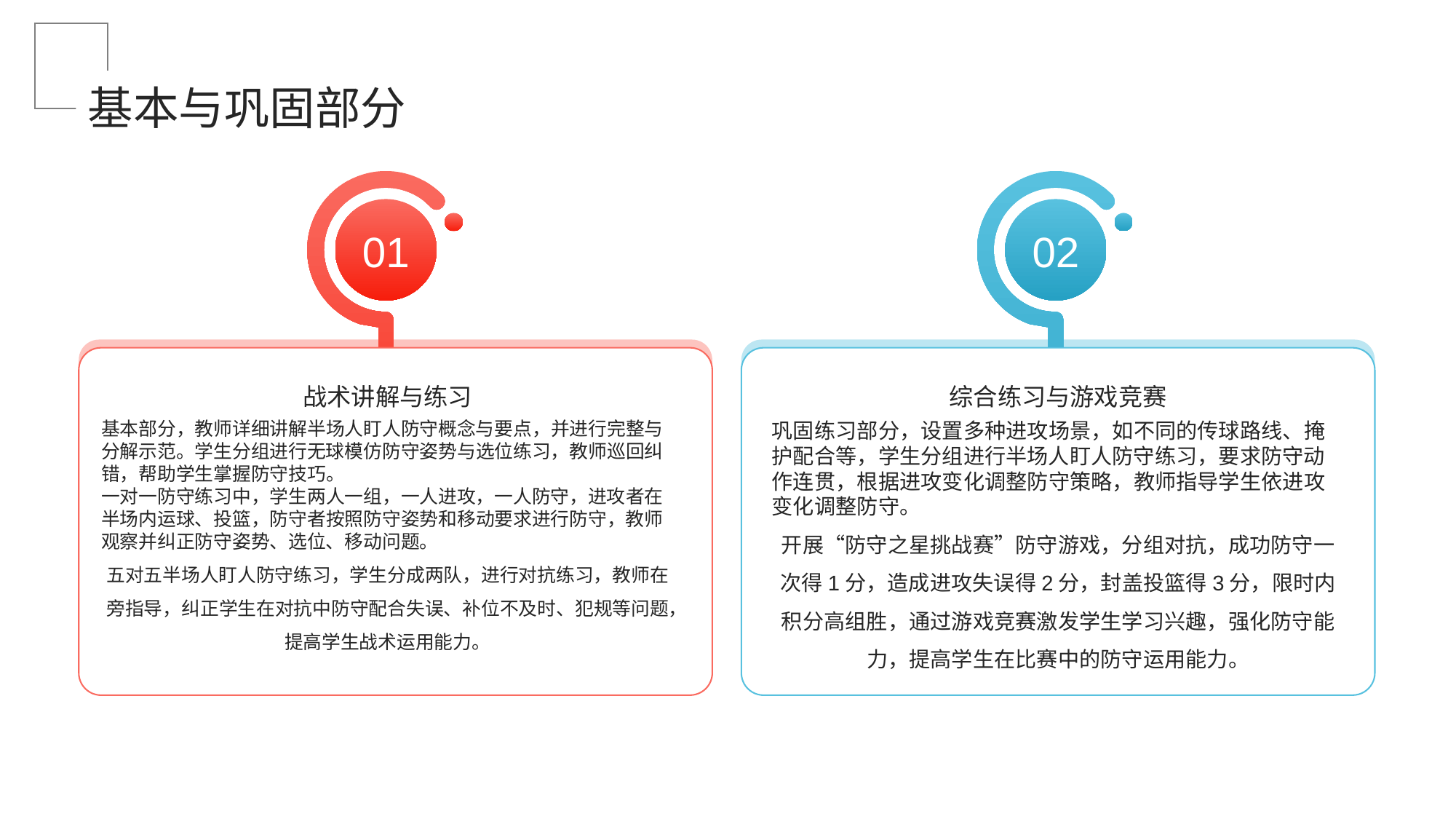

基本与巩固部分

01
02

战术讲解与练习
综合练习与游戏竞赛
基本部分，教师详细讲解半场人盯人防守概念与要点，并进行完整与分解示范。学生分组进行无球模仿防守姿势与选位练习，教师巡回纠错，帮助学生掌握防守技巧。
一对一防守练习中，学生两人一组，一人进攻，一人防守，进攻者在半场内运球、投篮，防守者按照防守姿势和移动要求进行防守，教师观察并纠正防守姿势、选位、移动问题。
五对五半场人盯人防守练习，学生分成两队，进行对抗练习，教师在旁指导，纠正学生在对抗中防守配合失误、补位不及时、犯规等问题，提高学生战术运用能力。
巩固练习部分，设置多种进攻场景，如不同的传球路线、掩护配合等，学生分组进行半场人盯人防守练习，要求防守动作连贯，根据进攻变化调整防守策略，教师指导学生依进攻变化调整防守。
开展“防守之星挑战赛”防守游戏，分组对抗，成功防守一次得1分，造成进攻失误得2分，封盖投篮得3分，限时内积分高组胜，通过游戏竞赛激发学生学习兴趣，强化防守能力，提高学生在比赛中的防守运用能力。